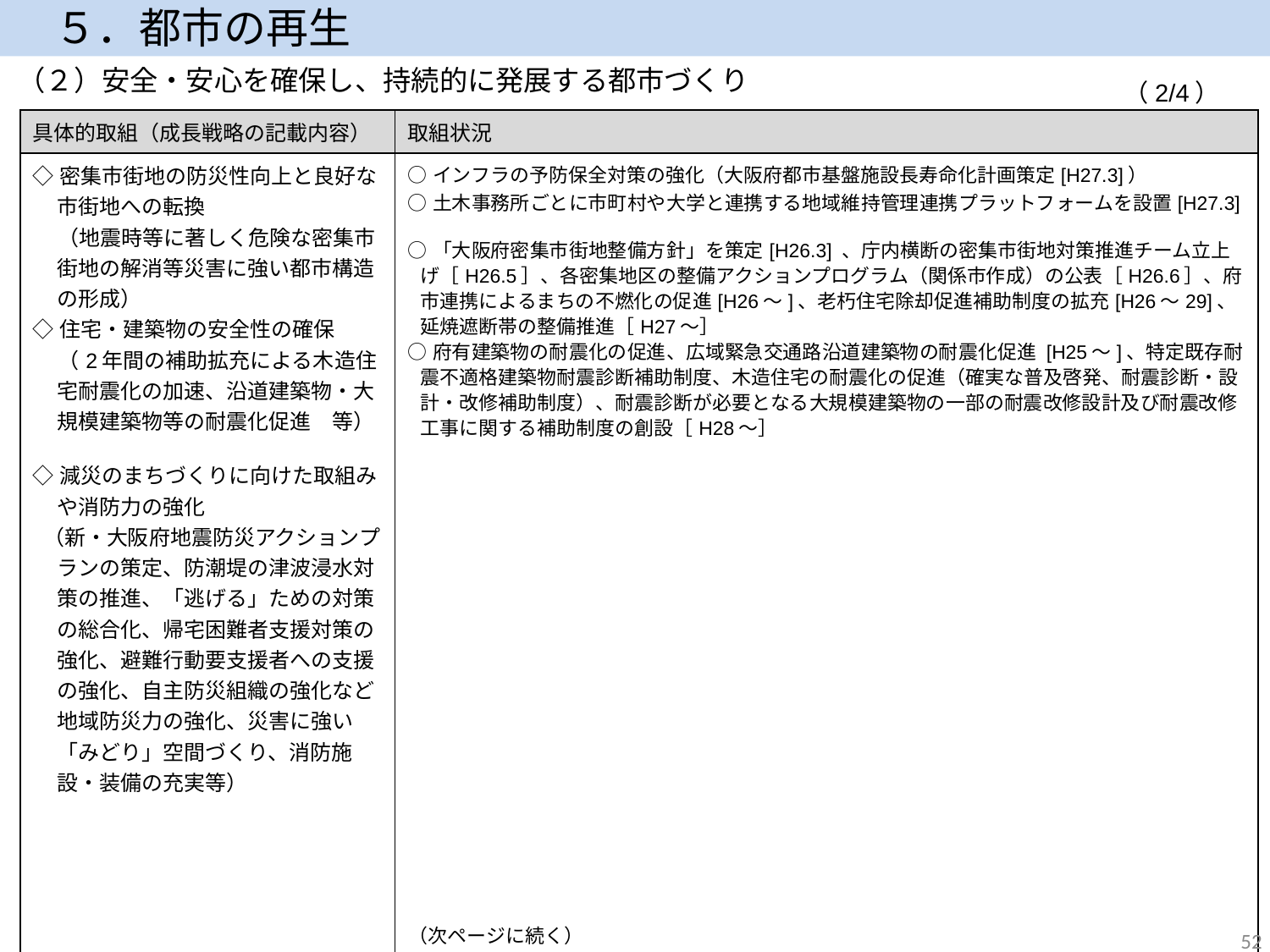

５．都市の再生
（２）安全・安心を確保し、持続的に発展する都市づくり
（2/4）
| 具体的取組（成長戦略の記載内容） | 取組状況 |
| --- | --- |
| ◇密集市街地の防災性向上と良好な市街地への転換 　 （地震時等に著しく危険な密集市街地の解消等災害に強い都市構造の形成） ◇住宅・建築物の安全性の確保 　 （2年間の補助拡充による木造住宅耐震化の加速、沿道建築物・大規模建築物等の耐震化促進　等） ◇減災のまちづくりに向けた取組みや消防力の強化 （新・大阪府地震防災アクションプランの策定、防潮堤の津波浸水対策の推進、「逃げる」ための対策の総合化、帰宅困難者支援対策の強化、避難行動要支援者への支援の強化、自主防災組織の強化など地域防災力の強化、災害に強い「みどり」空間づくり、消防施設・装備の充実等） | ○インフラの予防保全対策の強化（大阪府都市基盤施設長寿命化計画策定[H27.3]） ○土木事務所ごとに市町村や大学と連携する地域維持管理連携プラットフォームを設置[H27.3] ○「大阪府密集市街地整備方針」を策定[H26.3] 、庁内横断の密集市街地対策推進チーム立上げ［H26.5］、各密集地区の整備アクションプログラム（関係市作成）の公表［H26.6］、府市連携によるまちの不燃化の促進[H26～]、老朽住宅除却促進補助制度の拡充[H26～29]、延焼遮断帯の整備推進［H27～］ ○府有建築物の耐震化の促進、広域緊急交通路沿道建築物の耐震化促進 [H25～]、特定既存耐震不適格建築物耐震診断補助制度、木造住宅の耐震化の促進（確実な普及啓発、耐震診断・設計・改修補助制度）、耐震診断が必要となる大規模建築物の一部の耐震改修設計及び耐震改修工事に関する補助制度の創設［H28～］ （次ページに続く） |
52